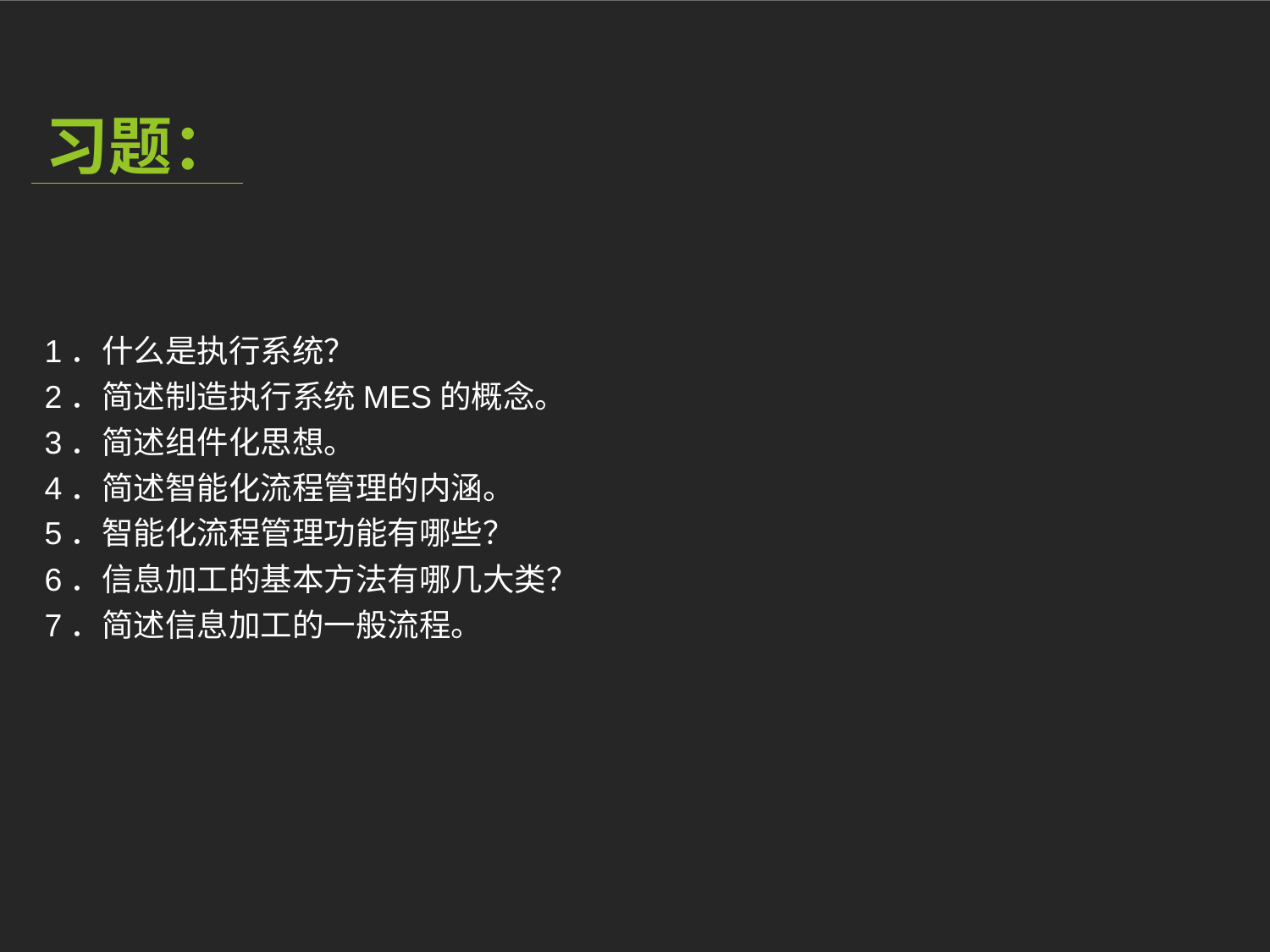

习题：
1．什么是执行系统？
2．简述制造执行系统MES的概念。
3．简述组件化思想。
4．简述智能化流程管理的内涵。
5．智能化流程管理功能有哪些？
6．信息加工的基本方法有哪几大类？
7．简述信息加工的一般流程。